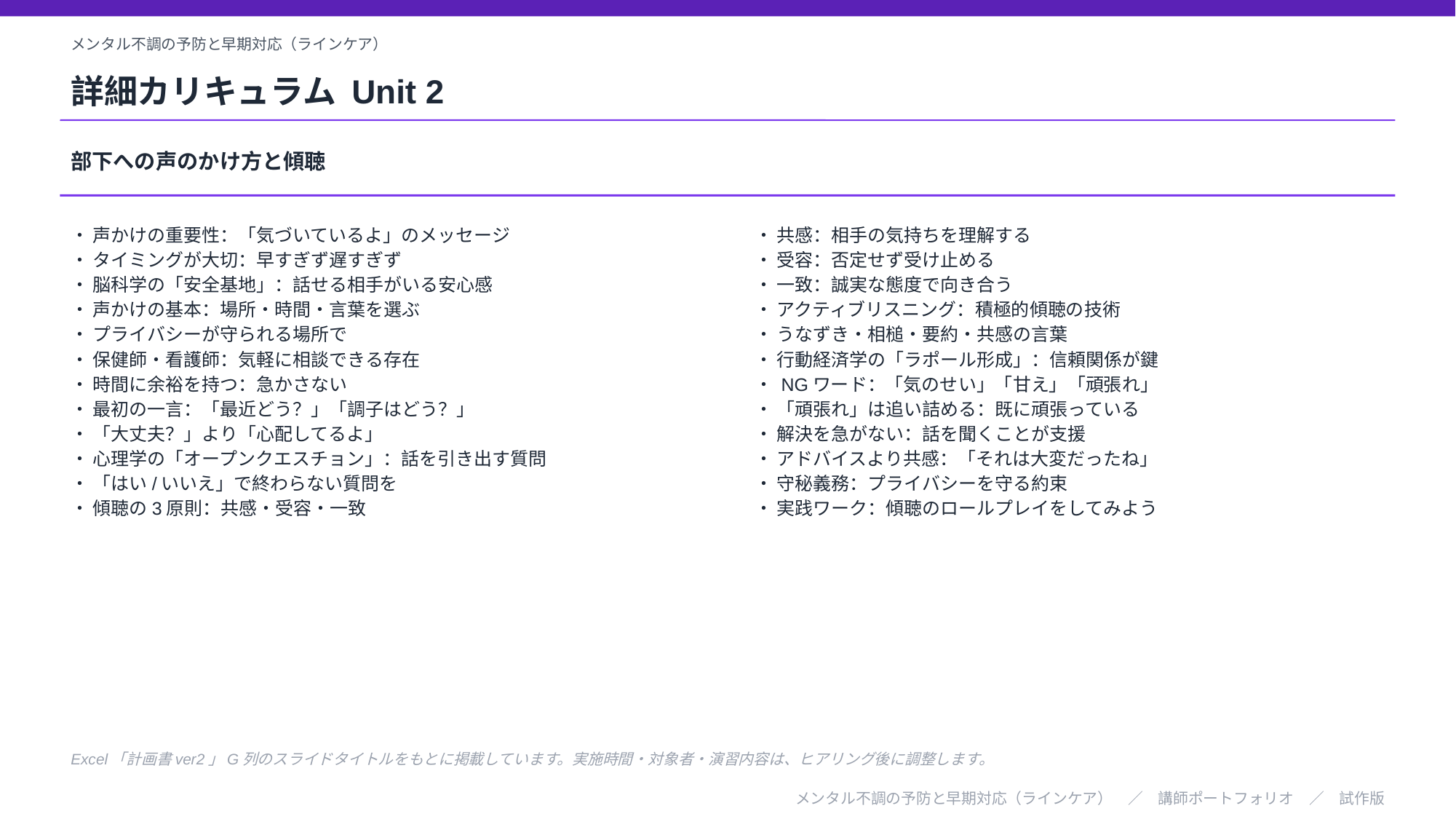

メンタル不調の予防と早期対応（ラインケア）
詳細カリキュラム Unit 2

部下への声のかけ方と傾聴

・ 声かけの重要性：「気づいているよ」のメッセージ
・ タイミングが大切：早すぎず遅すぎず
・ 脳科学の「安全基地」：話せる相手がいる安心感
・ 声かけの基本：場所・時間・言葉を選ぶ
・ プライバシーが守られる場所で
・ 保健師・看護師：気軽に相談できる存在
・ 時間に余裕を持つ：急かさない
・ 最初の一言：「最近どう？」「調子はどう？」
・ 「大丈夫？」より「心配してるよ」
・ 心理学の「オープンクエスチョン」：話を引き出す質問
・ 「はい/いいえ」で終わらない質問を
・ 傾聴の3原則：共感・受容・一致
・ 共感：相手の気持ちを理解する
・ 受容：否定せず受け止める
・ 一致：誠実な態度で向き合う
・ アクティブリスニング：積極的傾聴の技術
・ うなずき・相槌・要約・共感の言葉
・ 行動経済学の「ラポール形成」：信頼関係が鍵
・ NGワード：「気のせい」「甘え」「頑張れ」
・ 「頑張れ」は追い詰める：既に頑張っている
・ 解決を急がない：話を聞くことが支援
・ アドバイスより共感：「それは大変だったね」
・ 守秘義務：プライバシーを守る約束
・ 実践ワーク：傾聴のロールプレイをしてみよう
Excel「計画書ver2」G列のスライドタイトルをもとに掲載しています。実施時間・対象者・演習内容は、ヒアリング後に調整します。
メンタル不調の予防と早期対応（ラインケア）　／　講師ポートフォリオ　／　試作版